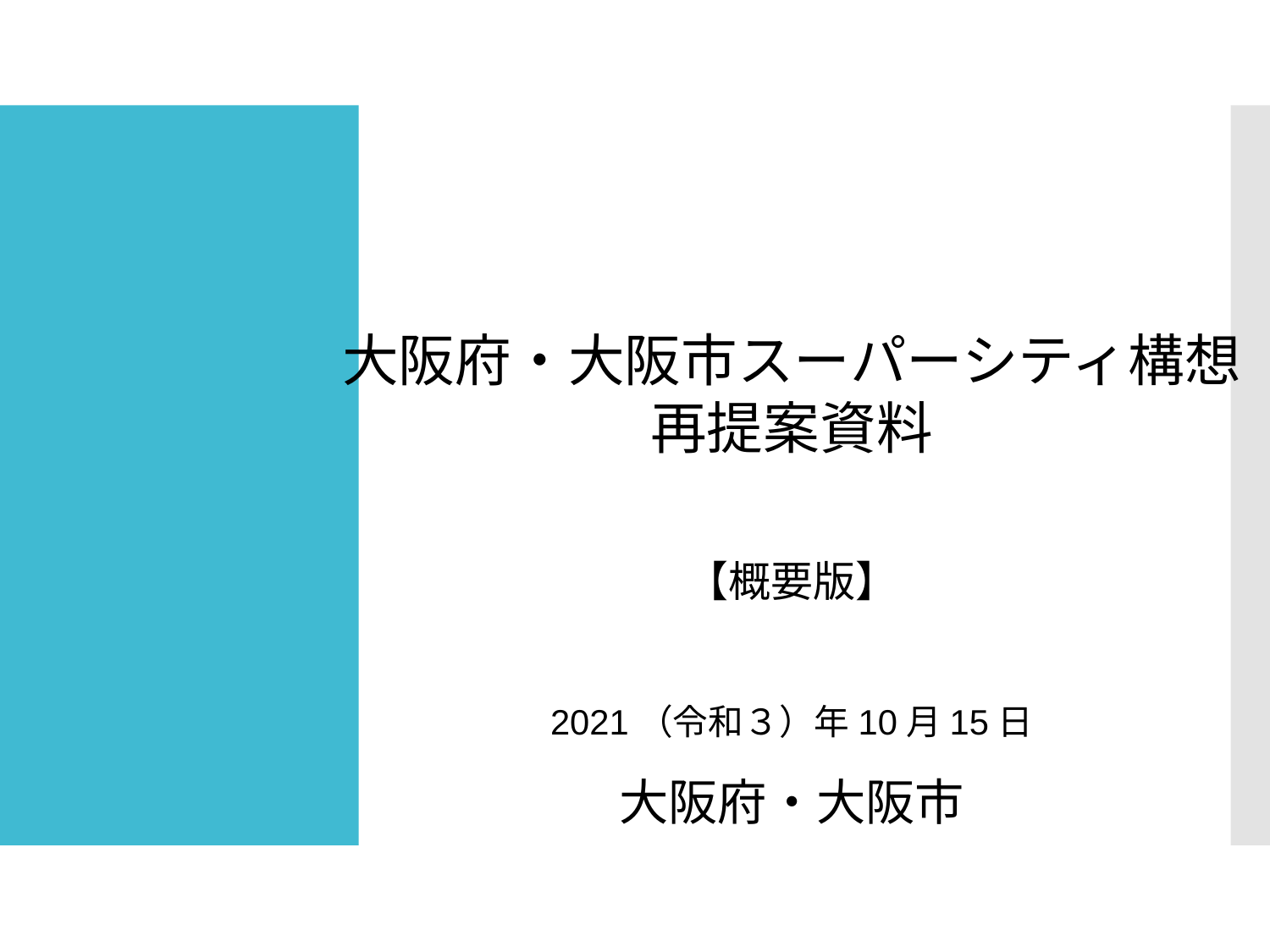

大阪府・大阪市スーパーシティ構想
再提案資料
【概要版】
2021（令和３）年10月15日

大阪府・大阪市